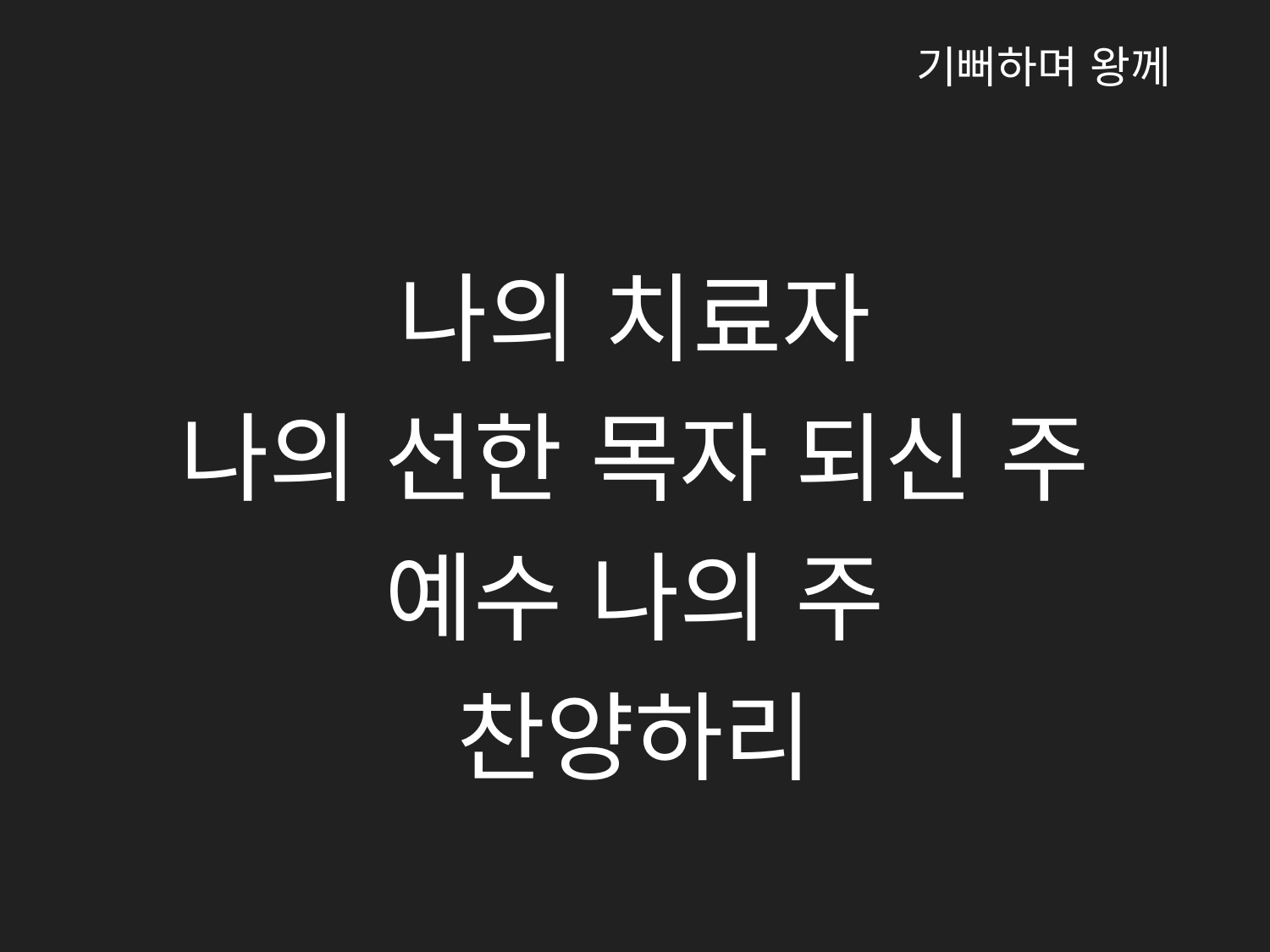

기뻐하며 왕께
나의 치료자
나의 선한 목자 되신 주
예수 나의 주
찬양하리